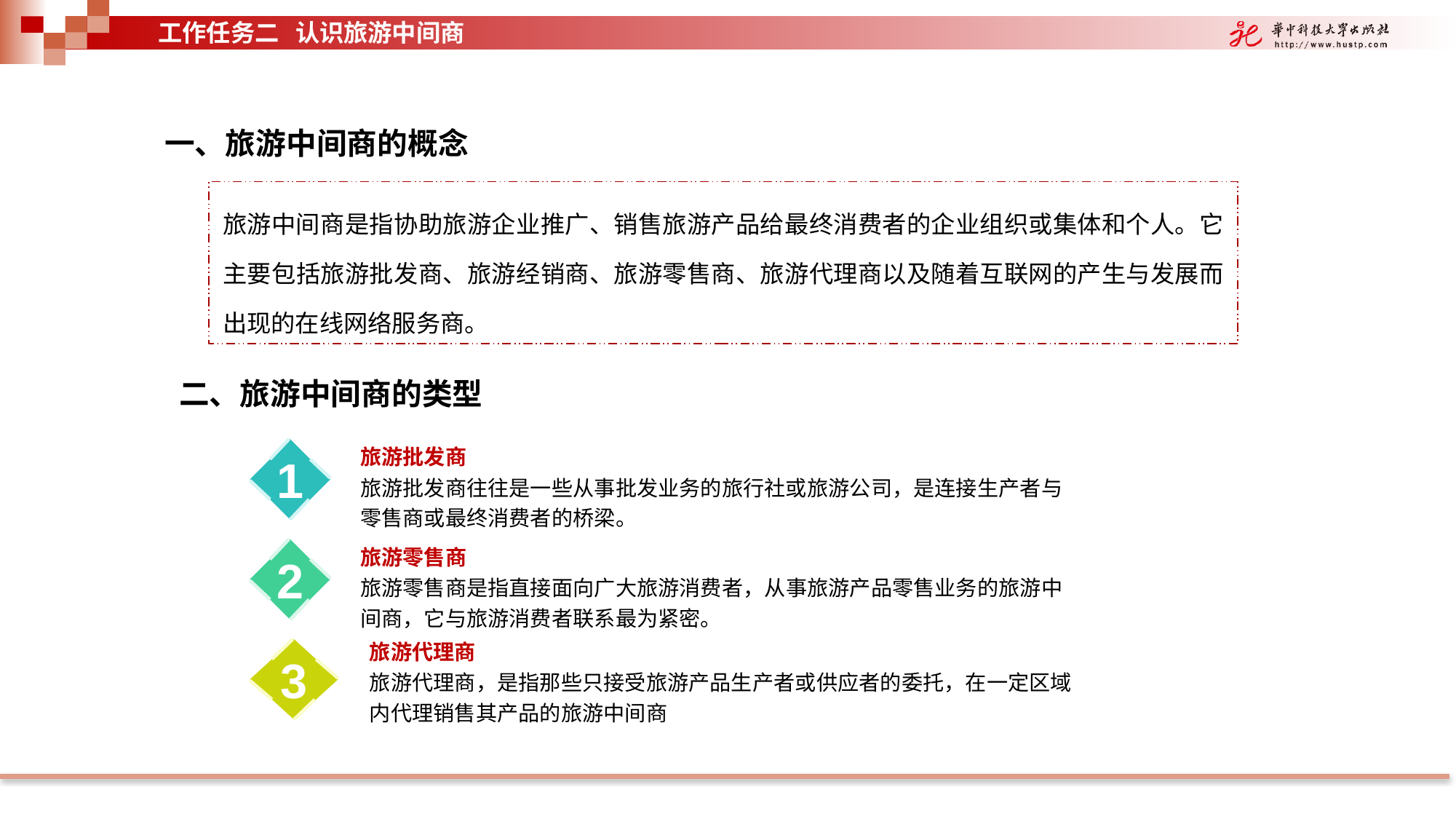

工作任务二   认识旅游中间商
一、旅游中间商的概念
旅游中间商是指协助旅游企业推广、销售旅游产品给最终消费者的企业组织或集体和个人。它主要包括旅游批发商、旅游经销商、旅游零售商、旅游代理商以及随着互联网的产生与发展而出现的在线网络服务商。
二、旅游中间商的类型
1
旅游批发商
旅游批发商往往是一些从事批发业务的旅行社或旅游公司，是连接生产者与零售商或最终消费者的桥梁。
2
旅游零售商
旅游零售商是指直接面向广大旅游消费者，从事旅游产品零售业务的旅游中间商，它与旅游消费者联系最为紧密。
3
旅游代理商
旅游代理商，是指那些只接受旅游产品生产者或供应者的委托，在一定区域内代理销售其产品的旅游中间商